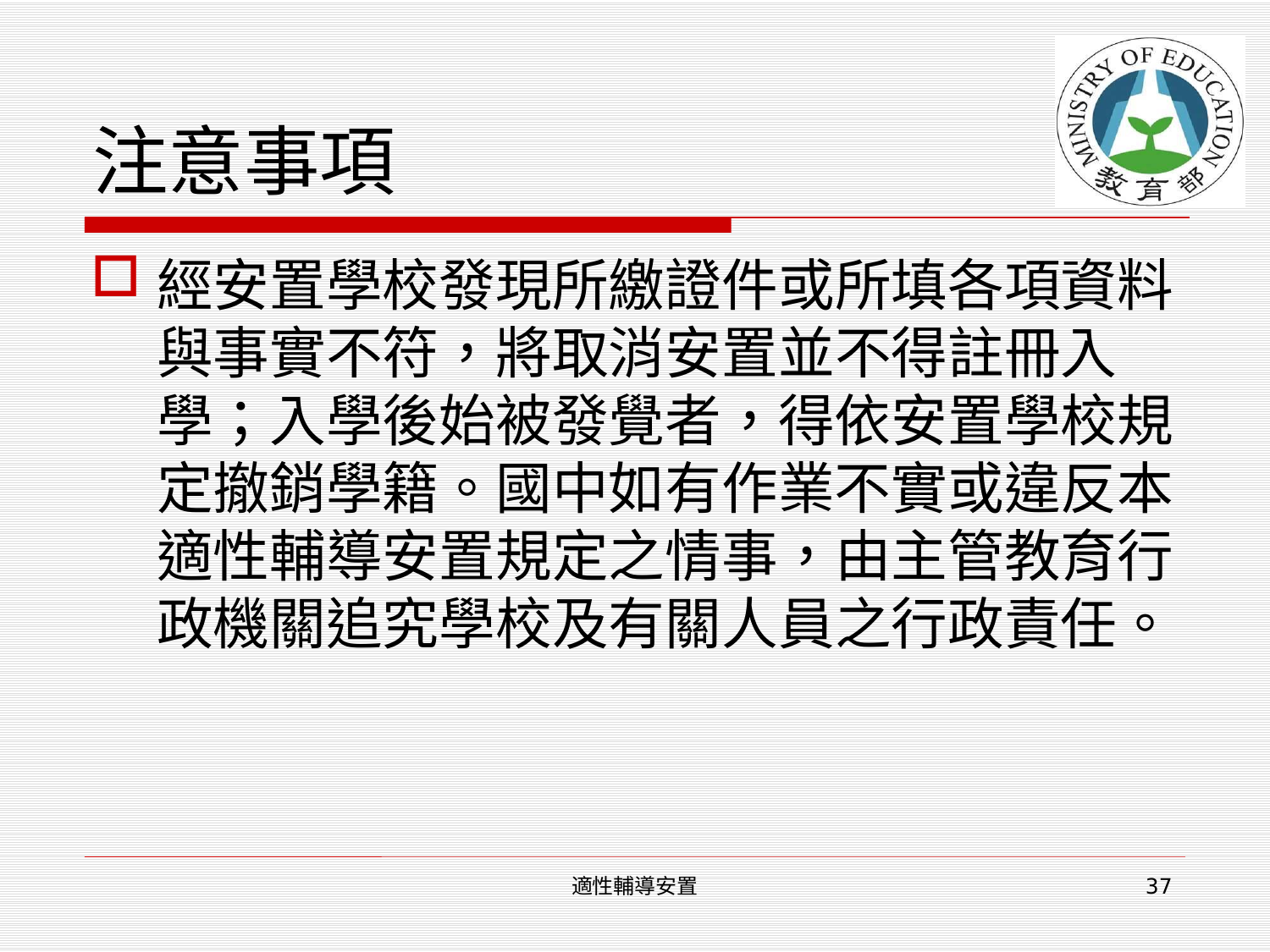

# 注意事項
經安置學校發現所繳證件或所填各項資料與事實不符，將取消安置並不得註冊入學；入學後始被發覺者，得依安置學校規定撤銷學籍。國中如有作業不實或違反本適性輔導安置規定之情事，由主管教育行政機關追究學校及有關人員之行政責任。

適性輔導安置
37